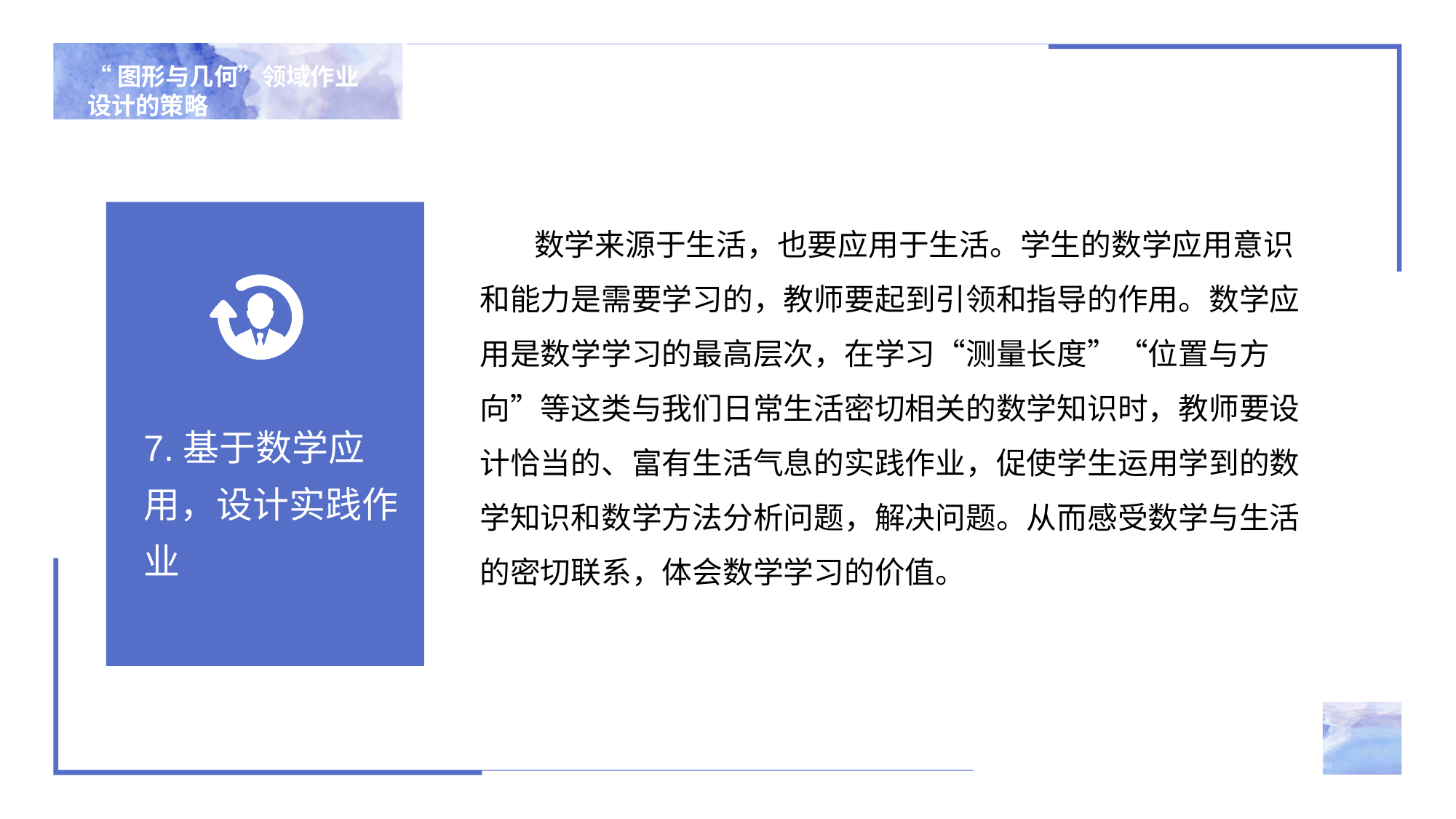

“图形与几何”领域作业设计的策略

       数学来源于生活，也要应用于生活。学生的数学应用意识和能力是需要学习的，教师要起到引领和指导的作用。数学应用是数学学习的最高层次，在学习“测量长度”“位置与方向”等这类与我们日常生活密切相关的数学知识时，教师要设计恰当的、富有生活气息的实践作业，促使学生运用学到的数学知识和数学方法分析问题，解决问题。从而感受数学与生活的密切联系，体会数学学习的价值。
7.基于数学应用，设计实践作业
此处添加详细文本描述，建议与标题相关并符合整体语言风格，语言描述尽量简洁生动。
此处添加详细文本描述，建议与标题相关并符合整体语言风格，语言描述尽量简洁生动。